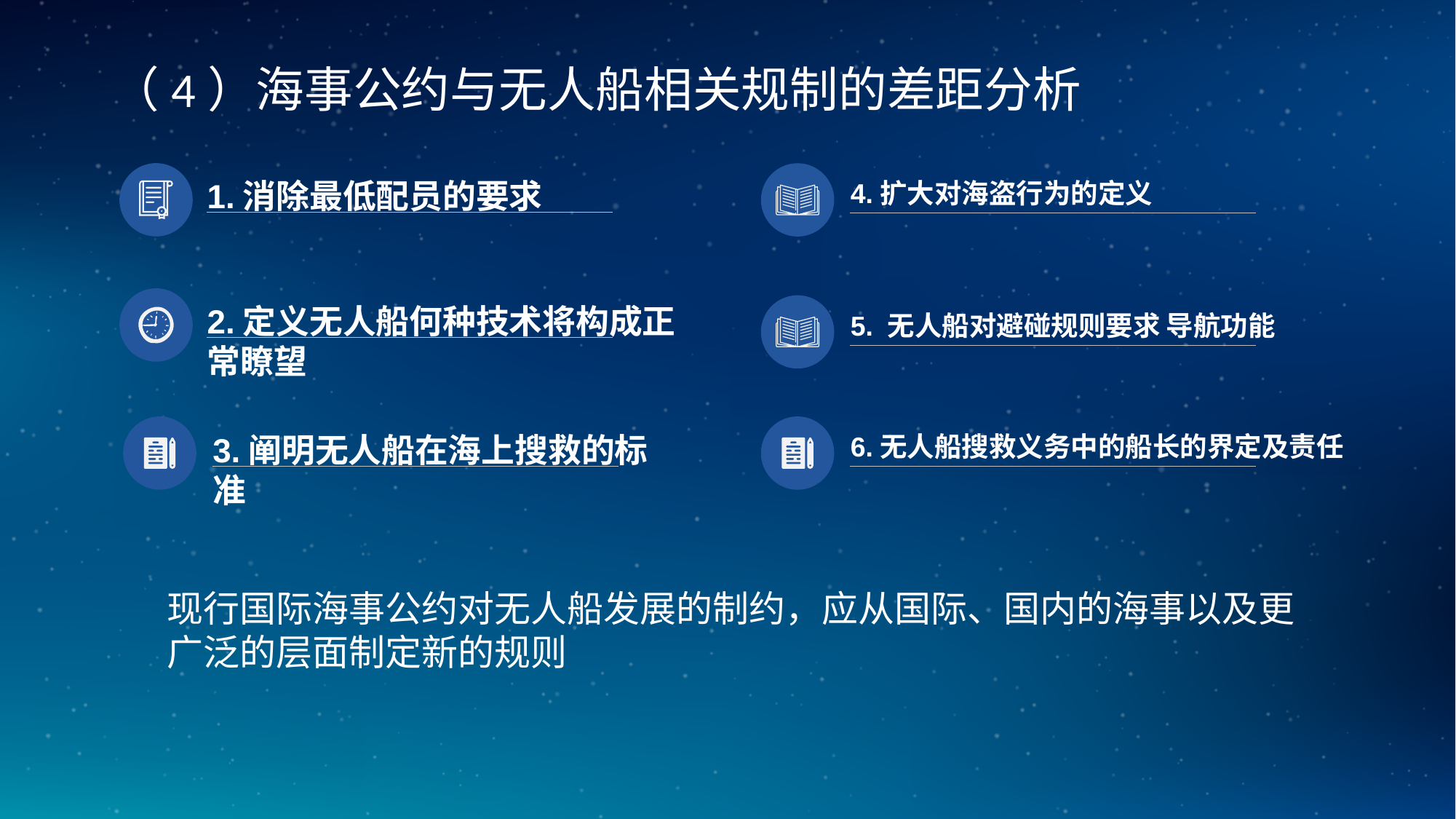

# （4）海事公约与无人船相关规制的差距分析

1.消除最低配员的要求
4.扩大对海盗行为的定义

2.定义无人船何种技术将构成正常瞭望

5. 无人船对避碰规则要求 导航功能

3.阐明无人船在海上搜救的标准
6.无人船搜救义务中的船长的界定及责任
现行国际海事公约对无人船发展的制约，应从国际、国内的海事以及更广泛的层面制定新的规则